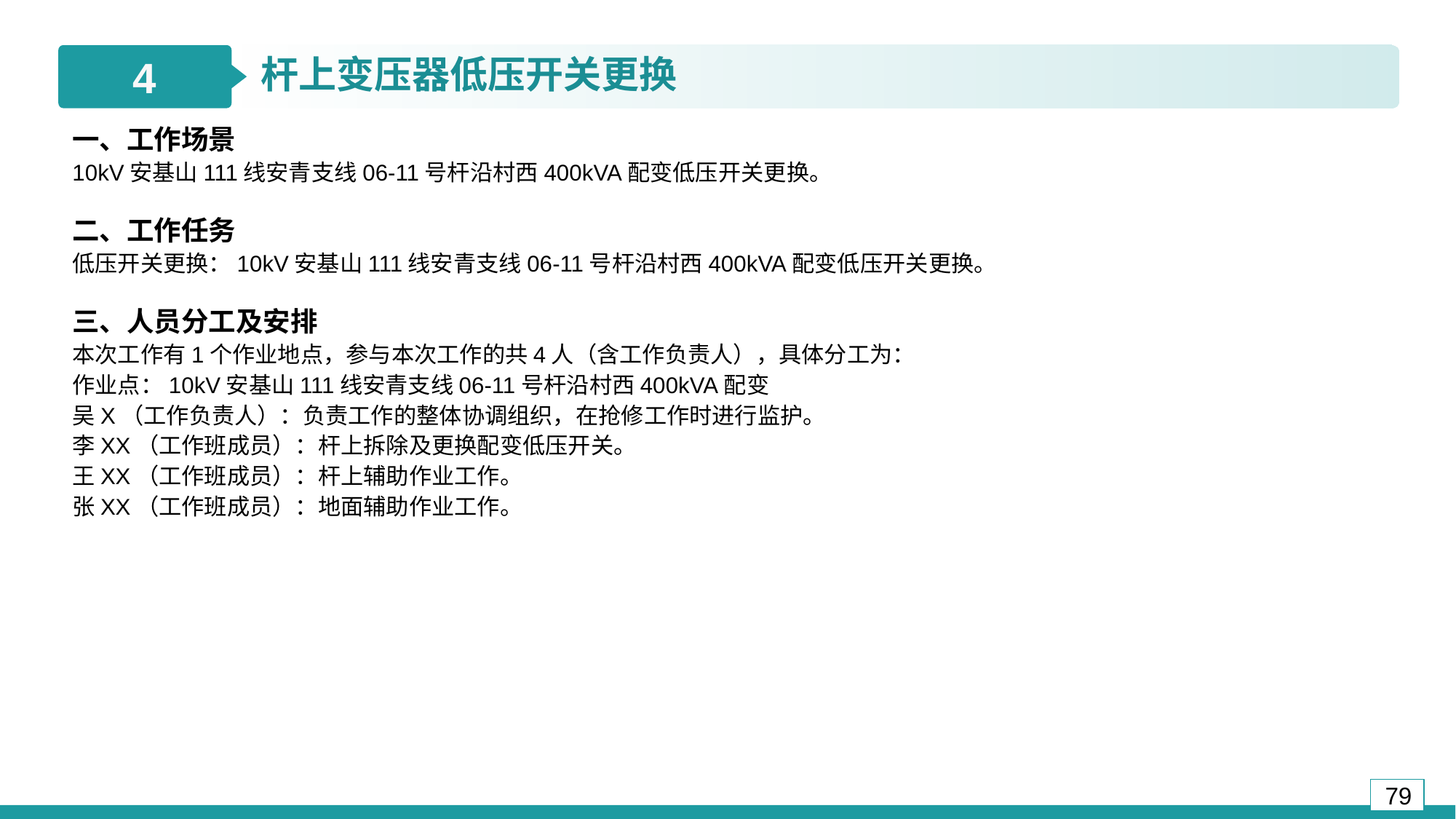

4
杆上变压器低压开关更换

一、工作场景
10kV安基山111线安青支线06-11号杆沿村西400kVA配变低压开关更换。

二、工作任务
低压开关更换：10kV安基山111线安青支线06-11号杆沿村西400kVA配变低压开关更换。

三、人员分工及安排
本次工作有1个作业地点，参与本次工作的共4人（含工作负责人），具体分工为：
作业点：10kV安基山111线安青支线06-11号杆沿村西400kVA配变
吴X（工作负责人）：负责工作的整体协调组织，在抢修工作时进行监护。
李XX（工作班成员）：杆上拆除及更换配变低压开关。
王XX（工作班成员）：杆上辅助作业工作。
张XX（工作班成员）：地面辅助作业工作。
3
2

10